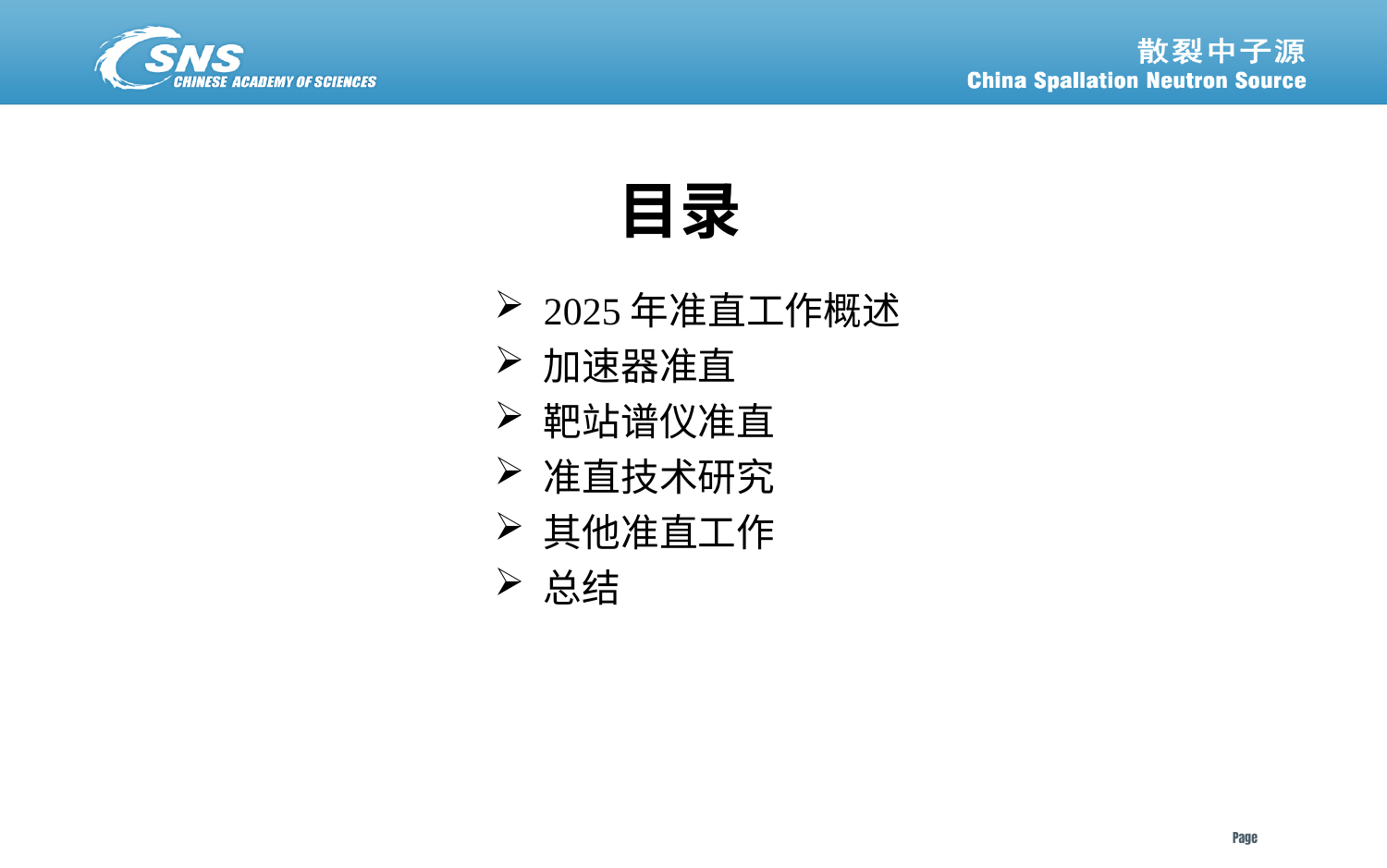

目录
2025年准直工作概述
加速器准直
靶站谱仪准直
准直技术研究
其他准直工作
总结
2